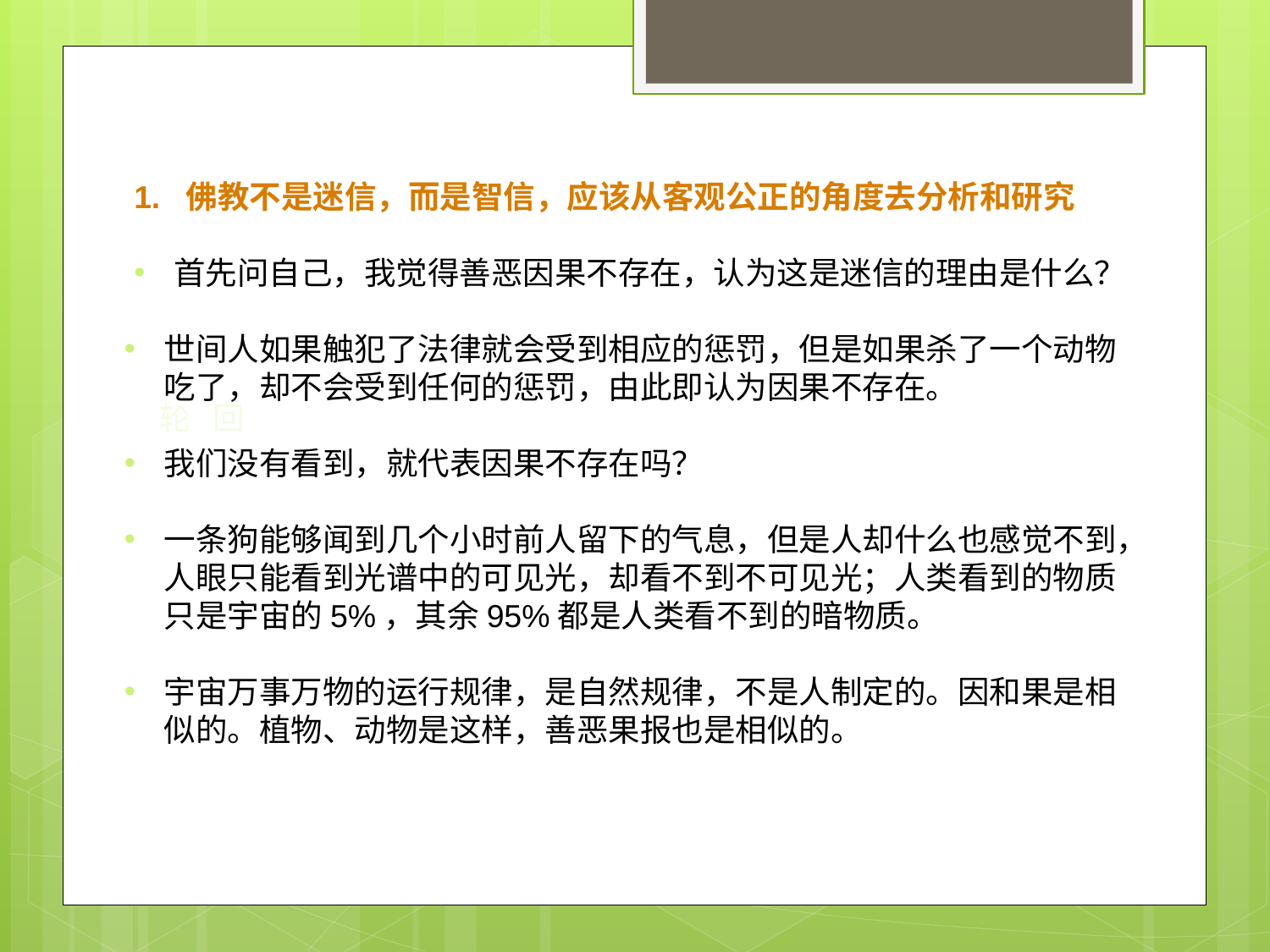

#
1.  佛教不是迷信，而是智信，应该从客观公正的角度去分析和研究

首先问自己，我觉得善恶因果不存在，认为这是迷信的理由是什么？

世间人如果触犯了法律就会受到相应的惩罚，但是如果杀了一个动物吃了，却不会受到任何的惩罚，由此即认为因果不存在。

我们没有看到，就代表因果不存在吗？

一条狗能够闻到几个小时前人留下的气息，但是人却什么也感觉不到，人眼只能看到光谱中的可见光，却看不到不可见光；人类看到的物质只是宇宙的5%，其余95%都是人类看不到的暗物质。

宇宙万事万物的运行规律，是自然规律，不是人制定的。因和果是相似的。植物、动物是这样，善恶果报也是相似的。
轮   回